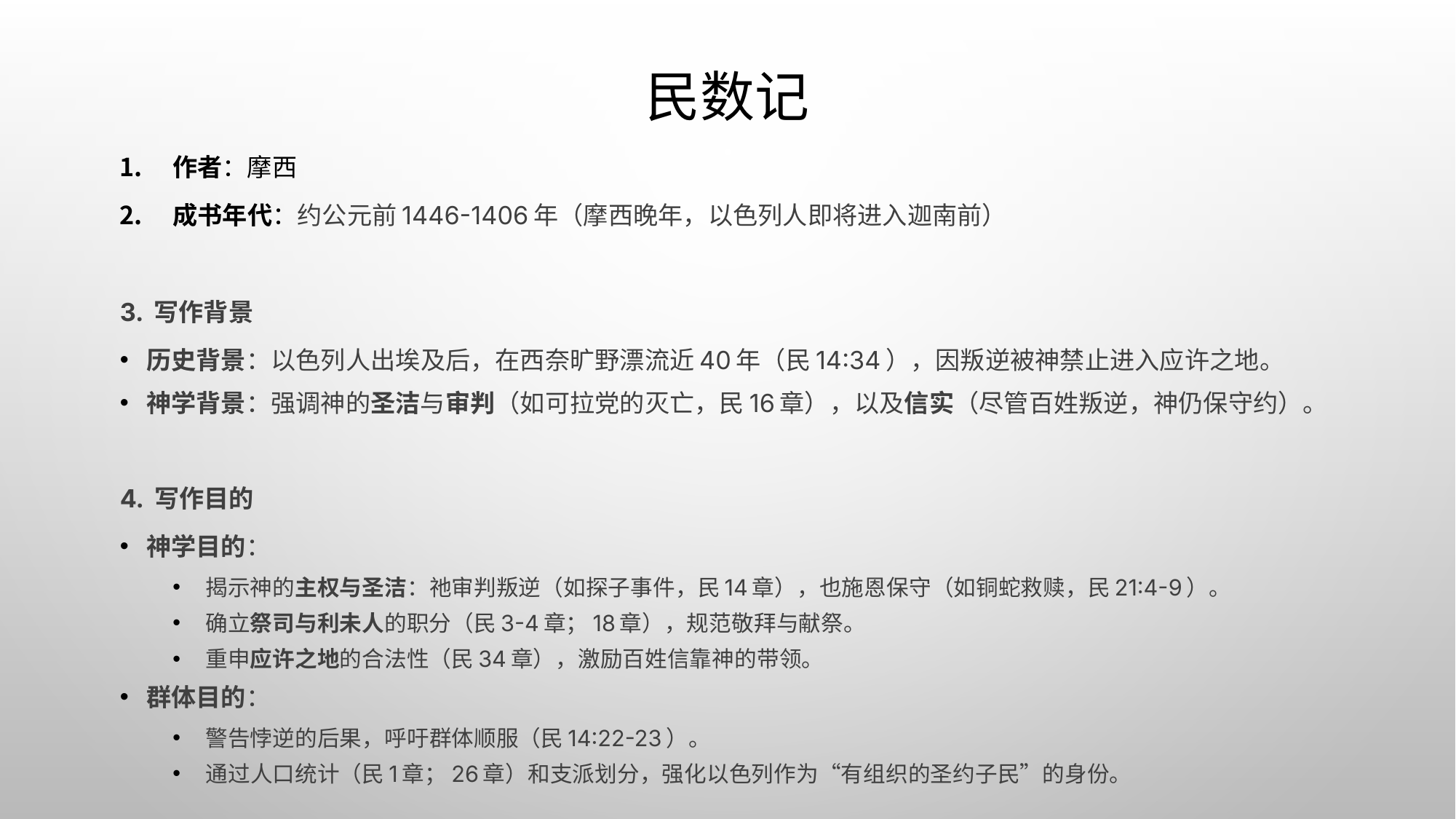

# 民数记
作者：摩西
成书年代：约公元前1446-1406年（摩西晚年，以色列人即将进入迦南前）

3. 写作背景
历史背景：以色列人出埃及后，在西奈旷野漂流近40年（民14:34），因叛逆被神禁止进入应许之地。
神学背景：强调神的圣洁与审判（如可拉党的灭亡，民16章），以及信实（尽管百姓叛逆，神仍保守约）。

4. 写作目的
神学目的：
揭示神的主权与圣洁：祂审判叛逆（如探子事件，民14章），也施恩保守（如铜蛇救赎，民21:4-9）。
确立祭司与利未人的职分（民3-4章；18章），规范敬拜与献祭。
重申应许之地的合法性（民34章），激励百姓信靠神的带领。
群体目的：
警告悖逆的后果，呼吁群体顺服（民14:22-23）。
通过人口统计（民1章；26章）和支派划分，强化以色列作为“有组织的圣约子民”的身份。